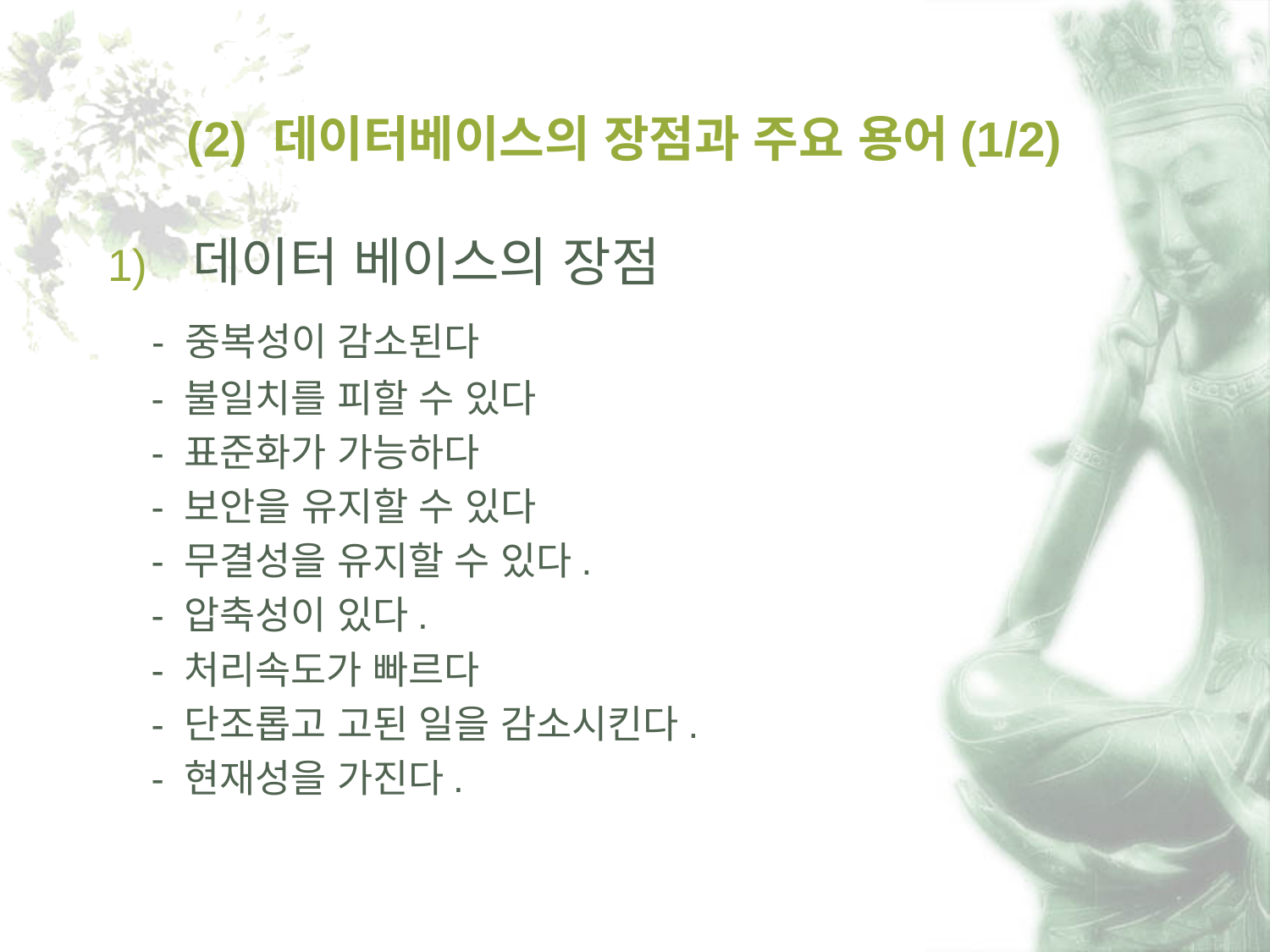

# (2) 데이터베이스의 장점과 주요 용어(1/2)
데이터 베이스의 장점
   - 중복성이 감소된다
    - 불일치를 피할 수 있다
    - 표준화가 가능하다
    - 보안을 유지할 수 있다
    - 무결성을 유지할 수 있다.
    - 압축성이 있다.
    - 처리속도가 빠르다
    - 단조롭고 고된 일을 감소시킨다.
    - 현재성을 가진다.